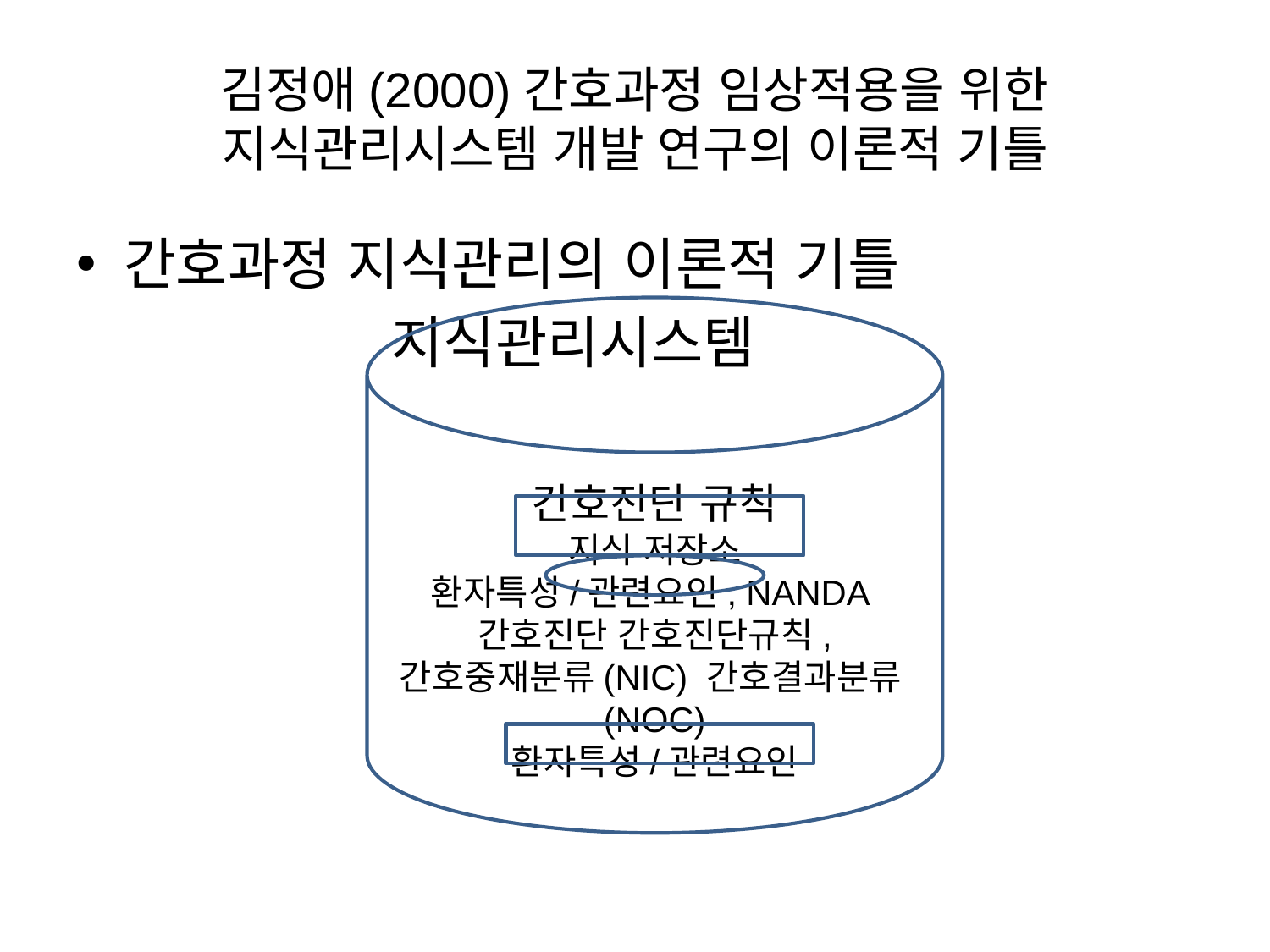

# 김정애(2000)간호과정 임상적용을 위한 지식관리시스템 개발 연구의 이론적 기틀
간호과정 지식관리의 이론적 기틀
                   지식관리시스템

간호진단 규칙
지식 저장소
환자특성/관련요인, NANDA간호진단 간호진단규칙, 간호중재분류(NIC) 간호결과분류(NOC)
환자특성/관련요인